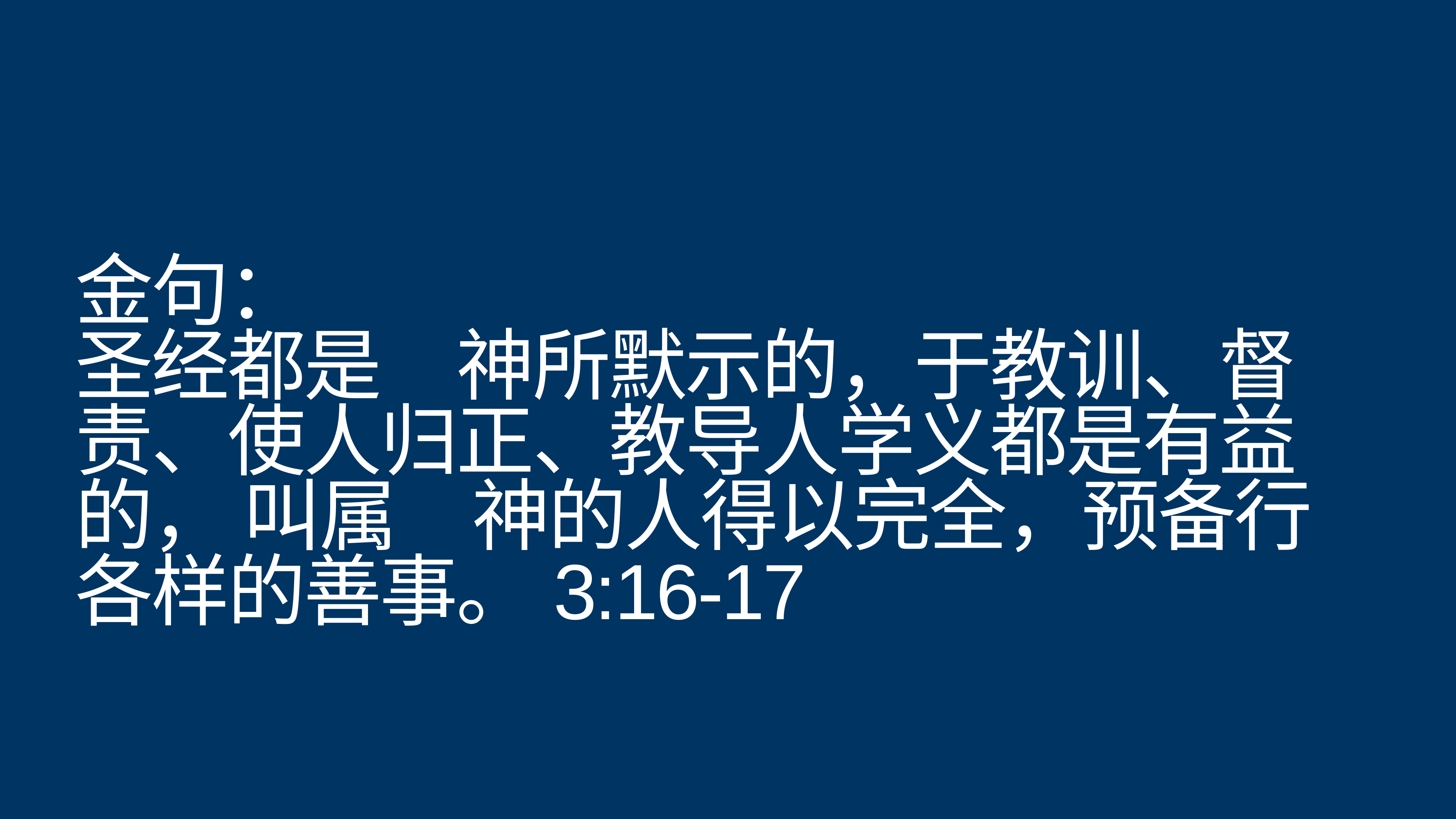

# 金句：
圣经都是　神所默示的，于教训、督责、使人归正、教导人学义都是有益的， 叫属　神的人得以完全，预备行各样的善事。3:16-17